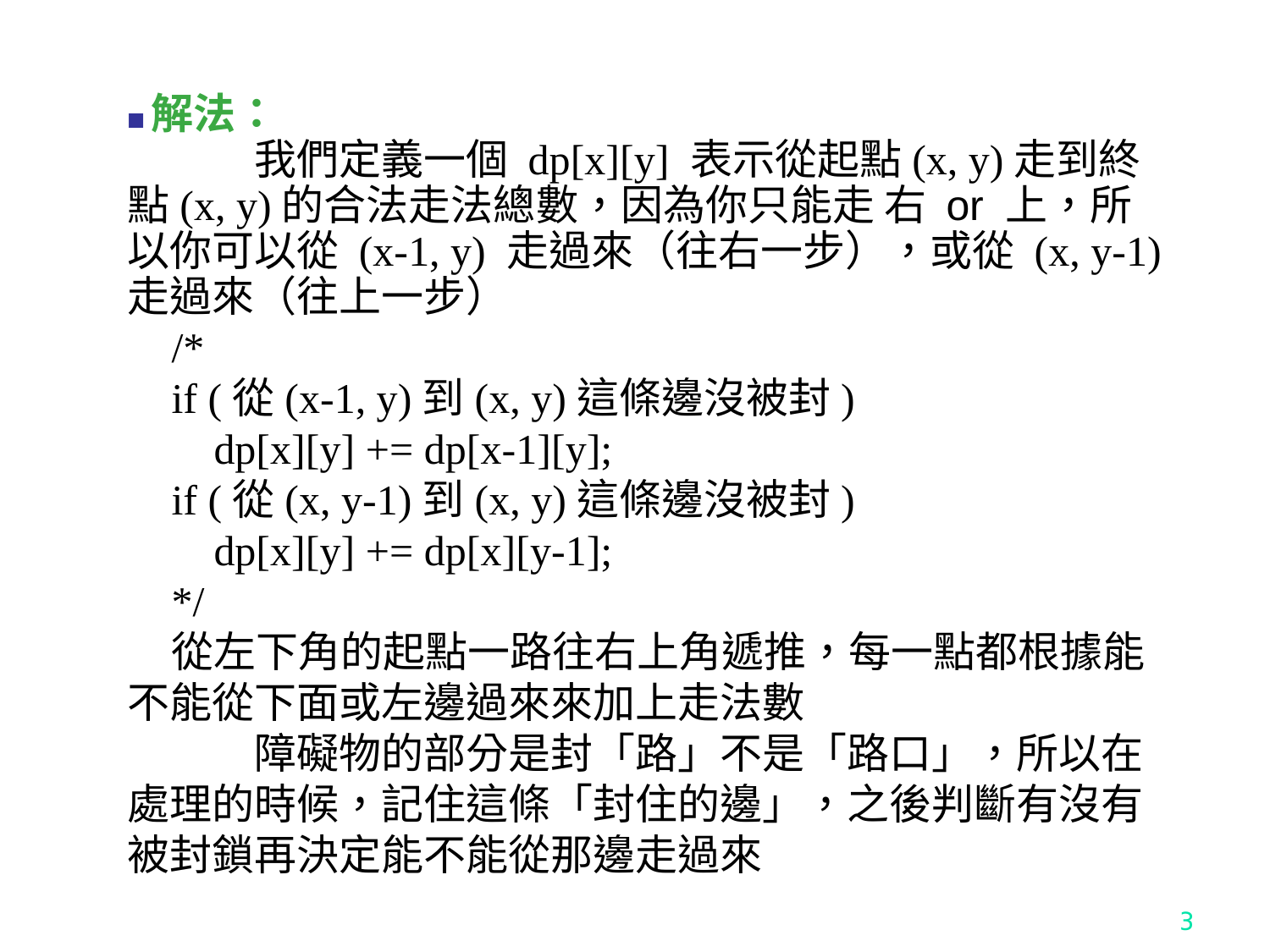

◼︎解法：
	我們定義一個 dp[x][y] 表示從起點(x, y)走到終點(x, y)的合法走法總數，因為你只能走 右 or 上，所以你可以從 (x-1, y) 走過來（往右一步），或從 (x, y-1) 走過來（往上一步）
/*
if (從(x-1, y)到(x, y)這條邊沒被封)
    dp[x][y] += dp[x-1][y];
if (從(x, y-1)到(x, y)這條邊沒被封)
    dp[x][y] += dp[x][y-1];
*/
從左下角的起點一路往右上角遞推，每一點都根據能不能從下面或左邊過來來加上走法數
	障礙物的部分是封「路」不是「路口」，所以在處理的時候，記住這條「封住的邊」，之後判斷有沒有被封鎖再決定能不能從那邊走過來
3